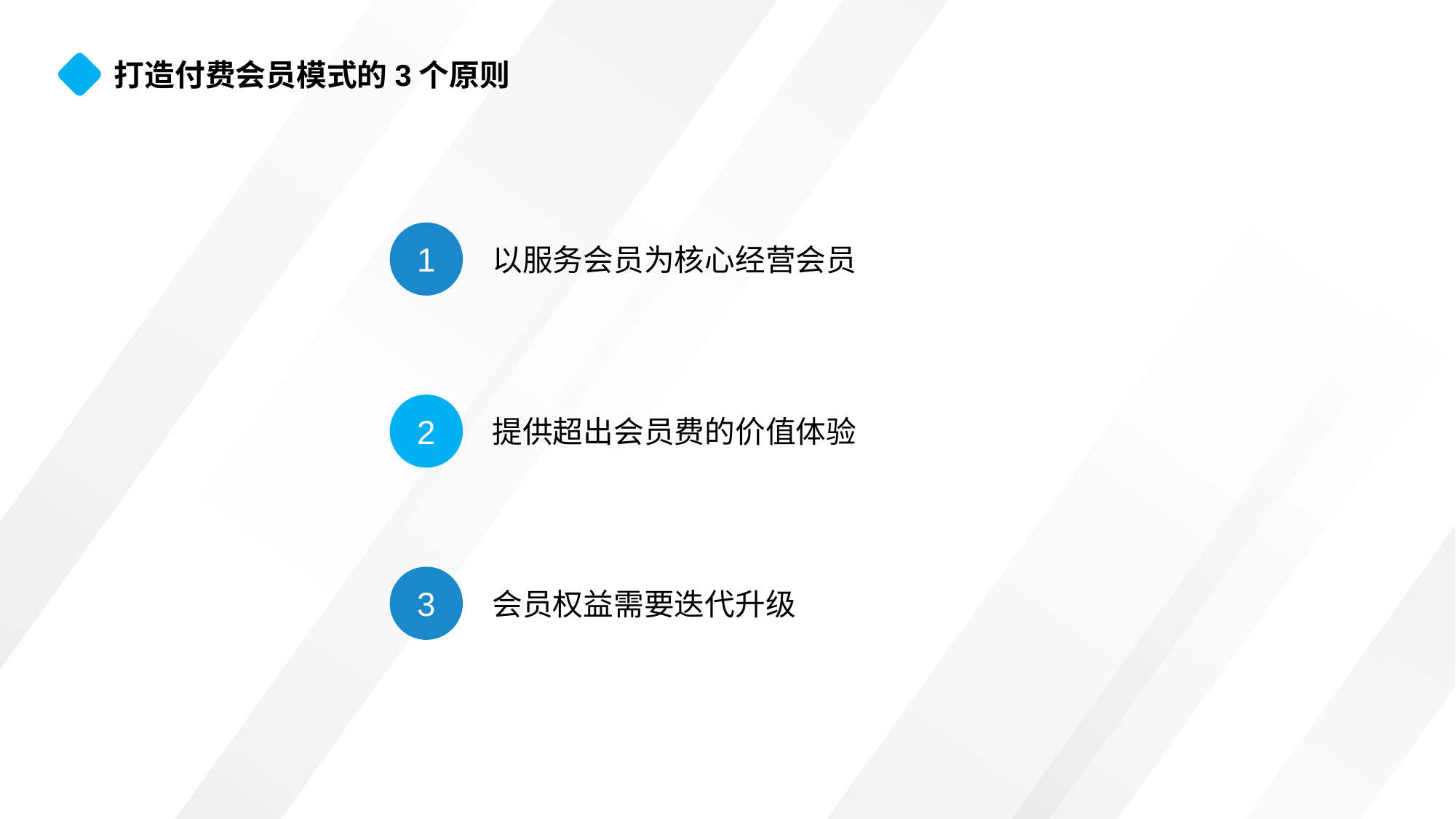

打造付费会员模式的3个原则

1
以服务会员为核心经营会员
2
提供超出会员费的价值体验
3
会员权益需要迭代升级